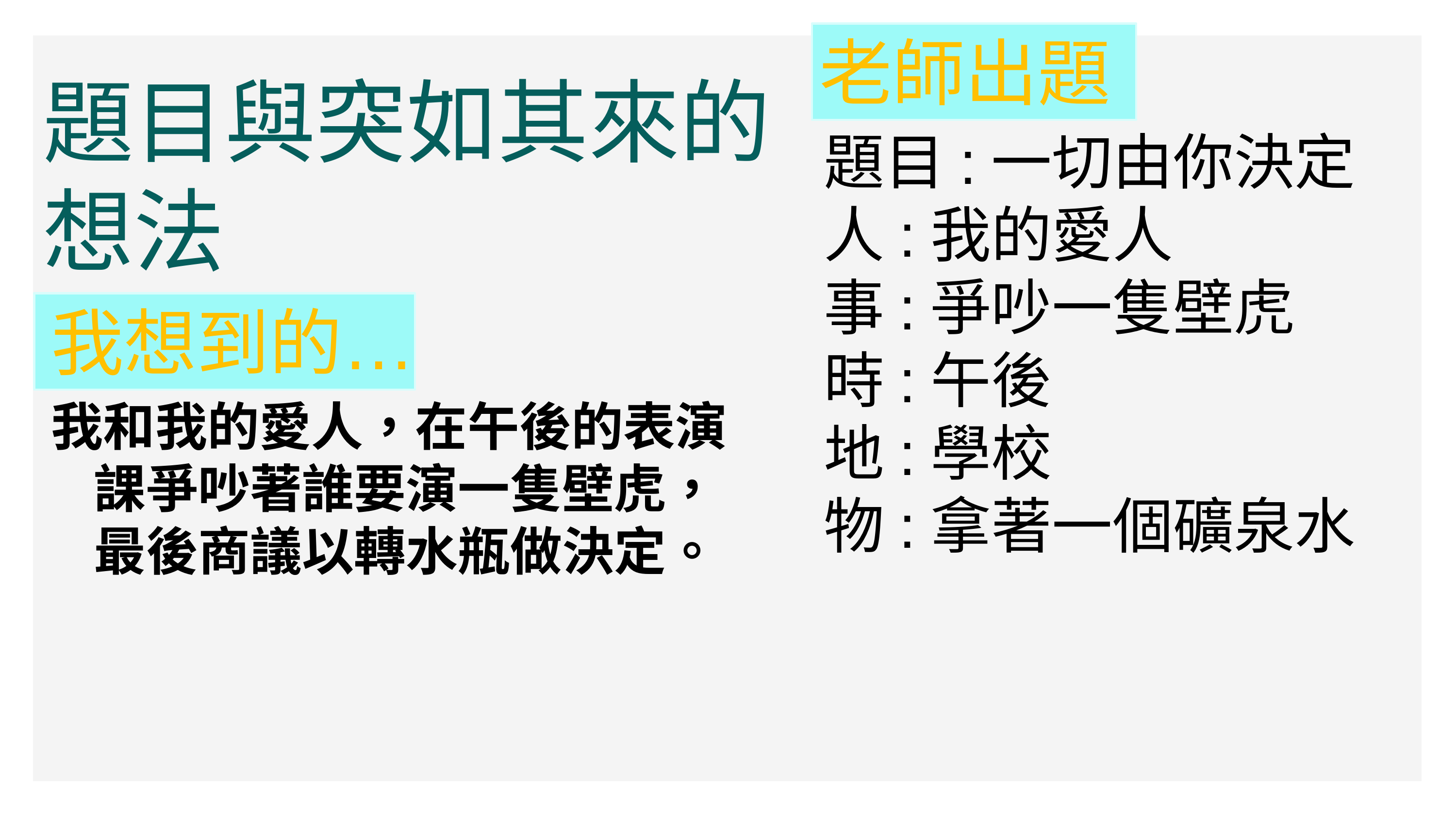

# 題目與突如其來的想法
老師出題

題目:一切由你決定
人:我的愛人
事:爭吵一隻壁虎
時:午後
地:學校
物:拿著一個礦泉水
我想到的…

我和我的愛人，在午後的表演課爭吵著誰要演一隻壁虎，最後商議以轉水瓶做決定。